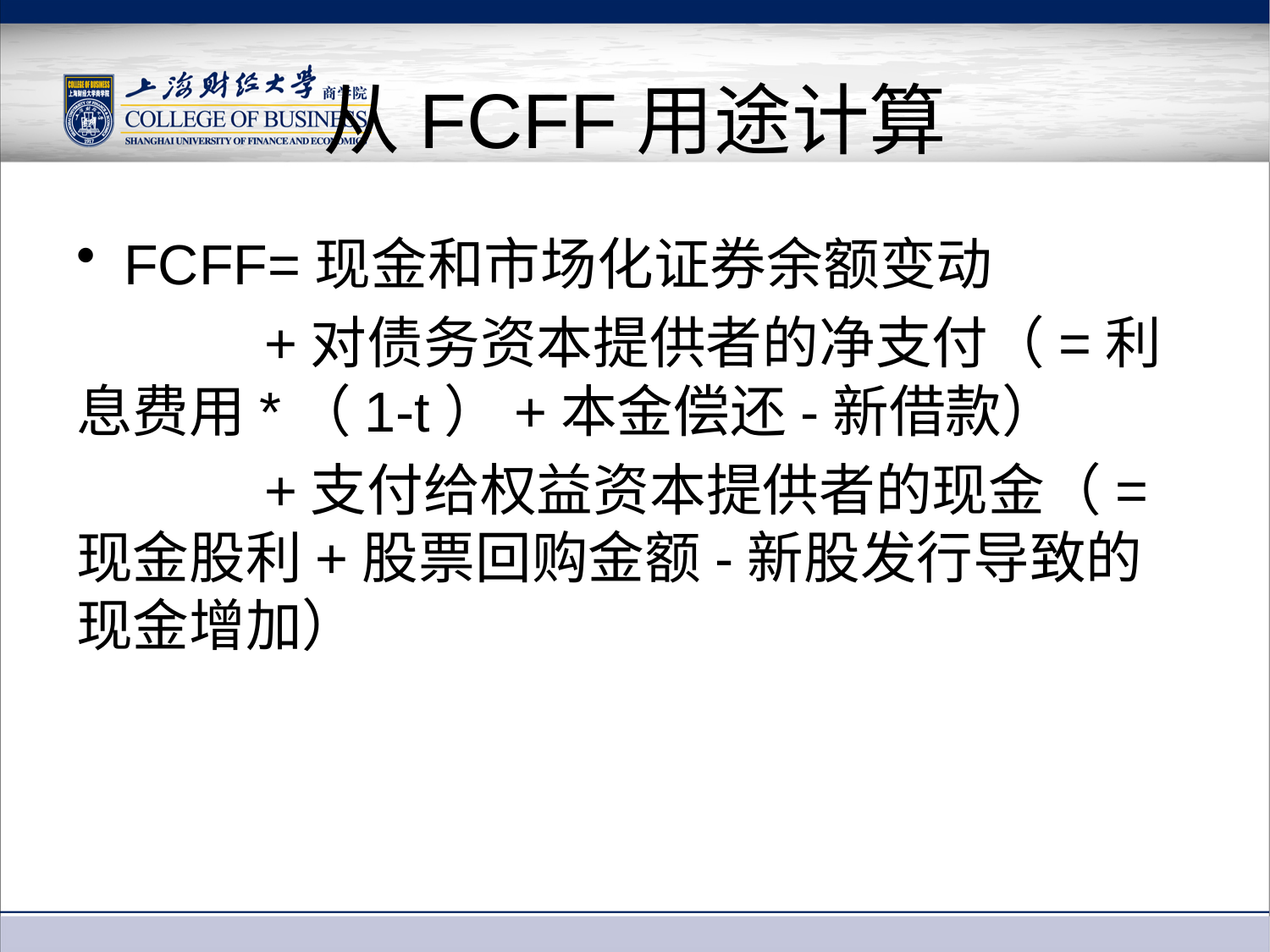

# 从FCFF用途计算
FCFF=现金和市场化证券余额变动
            +对债务资本提供者的净支付（=利息费用*（1-t）+本金偿还-新借款）
            +支付给权益资本提供者的现金（=现金股利+股票回购金额-新股发行导致的现金增加）